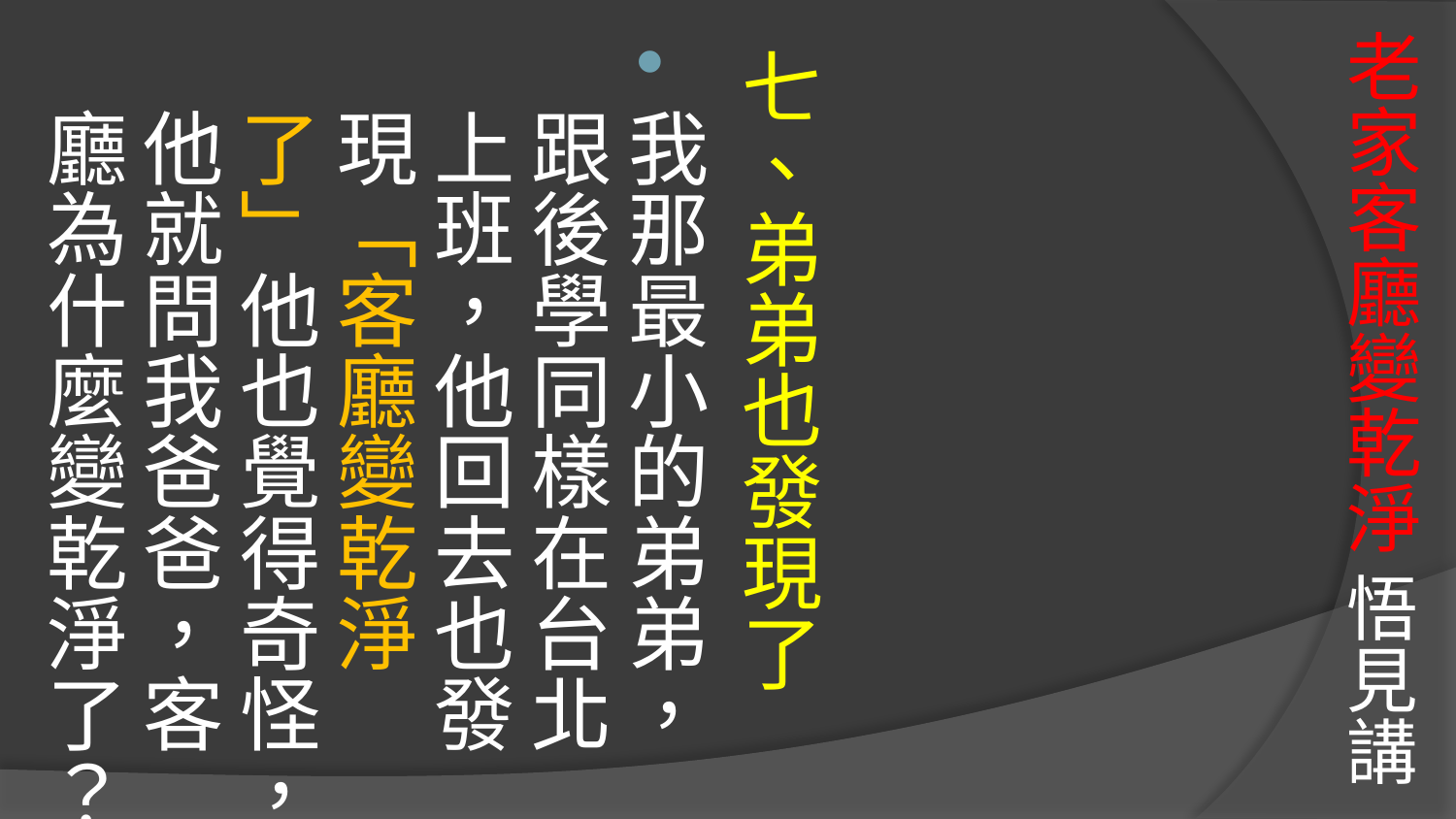

# 老家客廳變乾淨 悟見講
七、弟弟也發現了
我那最小的弟弟，跟後學同樣在台北上班，他回去也發現「客廳變乾淨了」他也覺得奇怪，他就問我爸爸，客廳為什麼變乾淨了？